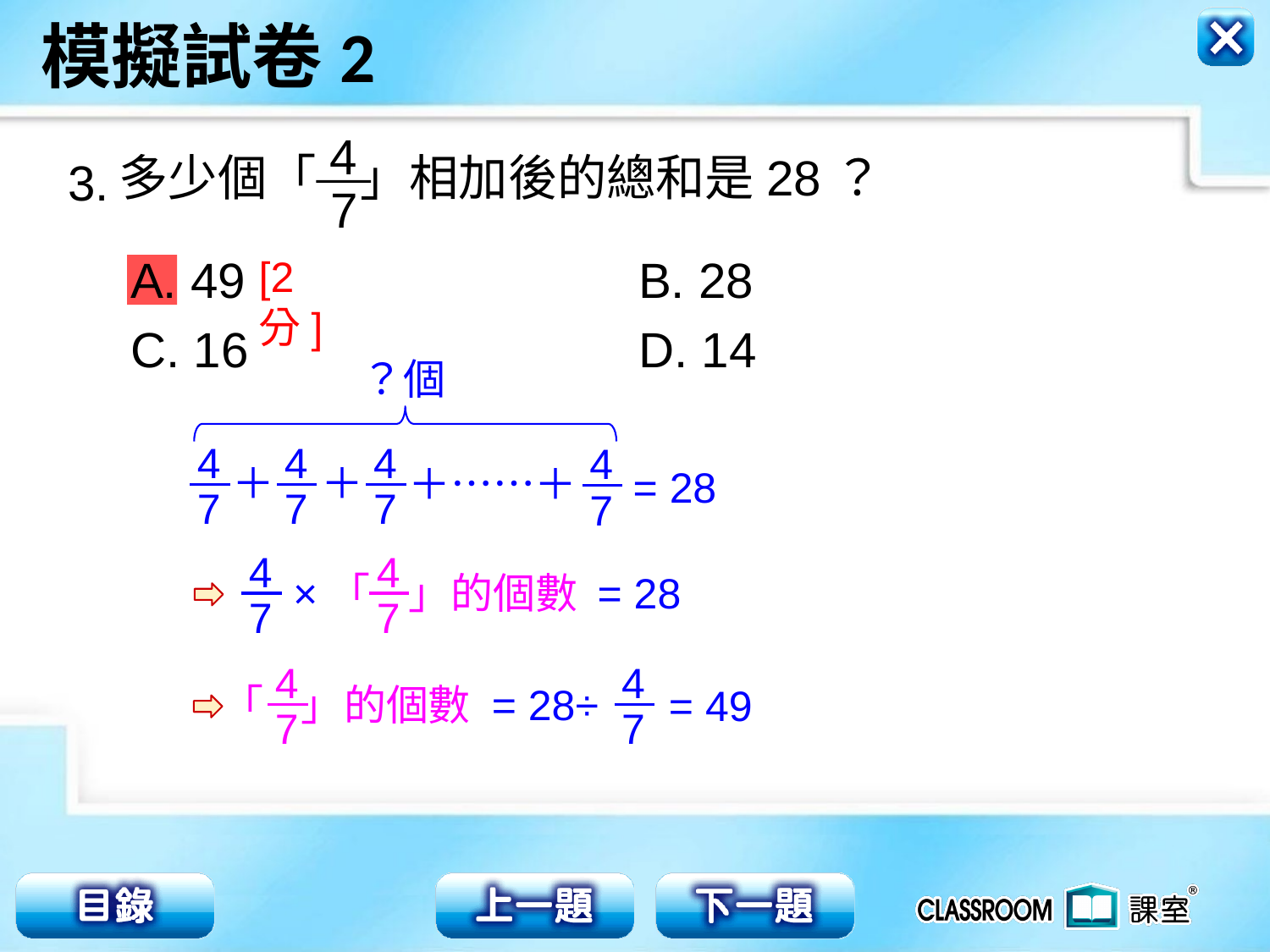

4
7

多少個「    」相加後的總和是28？
3.

A. 49				B. 28
C. 16				D. 14
[2分]

？個
4
7
4
7
4
7
4
7
＋
＋
＋……＋
= 28
4
7
4
7
×「    」的個數 = 28

4
7
= 28÷
4
7
「    」的個數
= 49